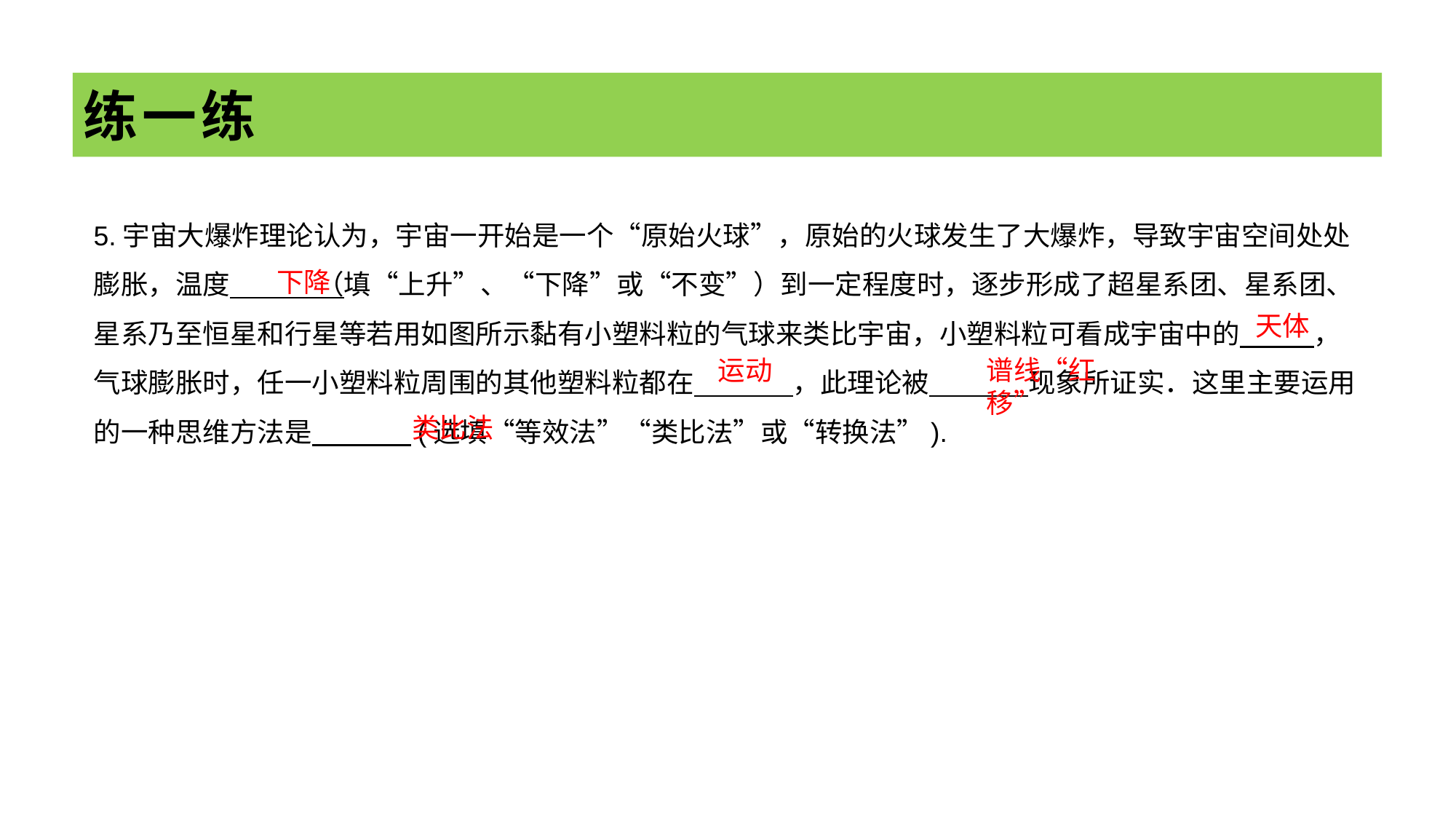

# 练一练
5.宇宙大爆炸理论认为，宇宙一开始是一个“原始火球”，原始的火球发生了大爆炸，导致宇宙空间处处膨胀，温度              （填“上升”、“下降”或“不变”）到一定程度时，逐步形成了超星系团、星系团、星系乃至恒星和行星等若用如图所示黏有小塑料粒的气球来类比宇宙，小塑料粒可看成宇宙中的            ，气球膨胀时，任一小塑料粒周围的其他塑料粒都在                ，此理论被                现象所证实．这里主要运用的一种思维方法是                (选填“等效法”“类比法”或“转换法”).
下降
天体
运动
谱线“红移”
类比法